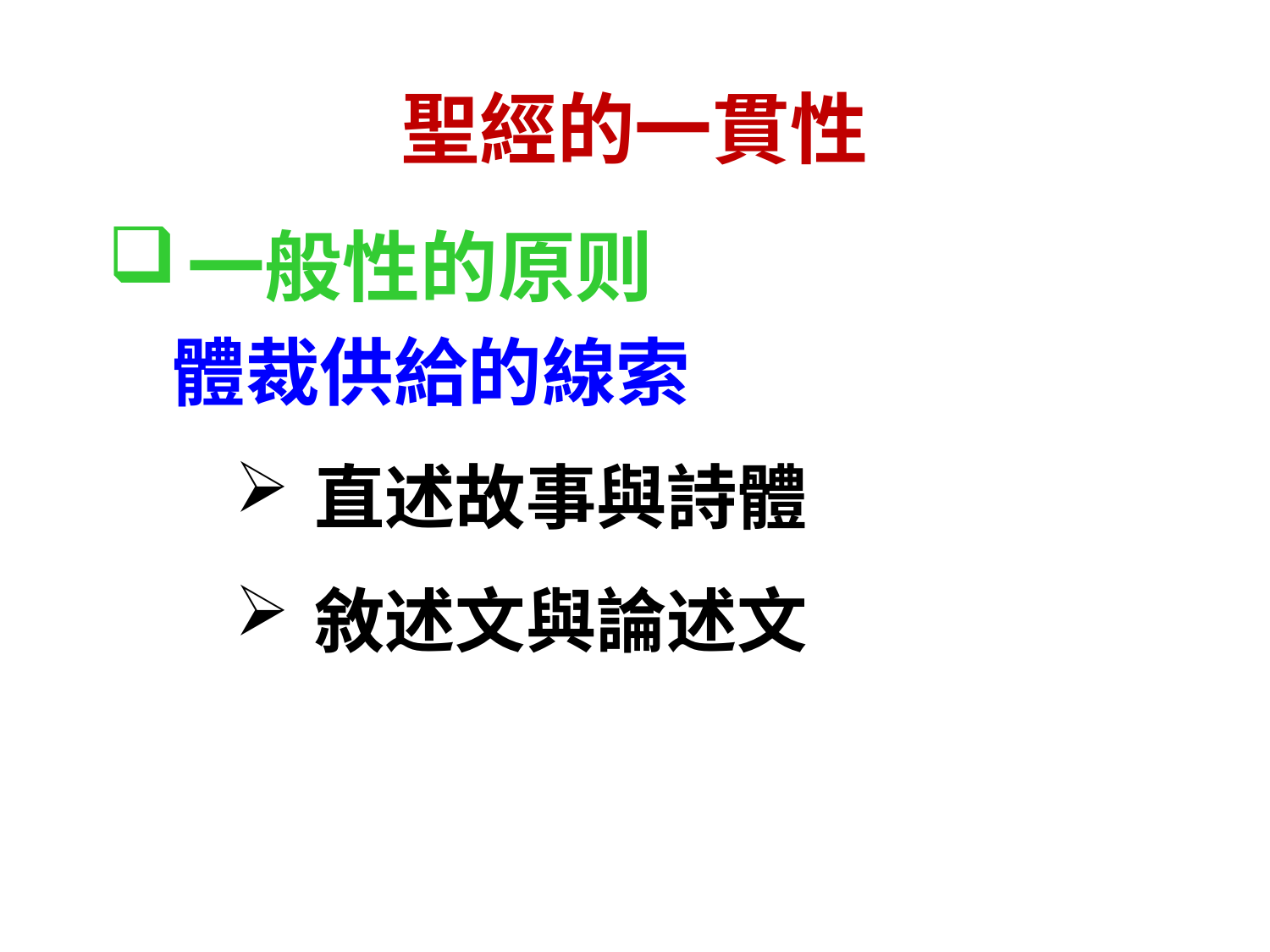

# 聖經的一貫性
一般性的原则
體裁供給的線索

直述故事與詩體

敘述文與論述文